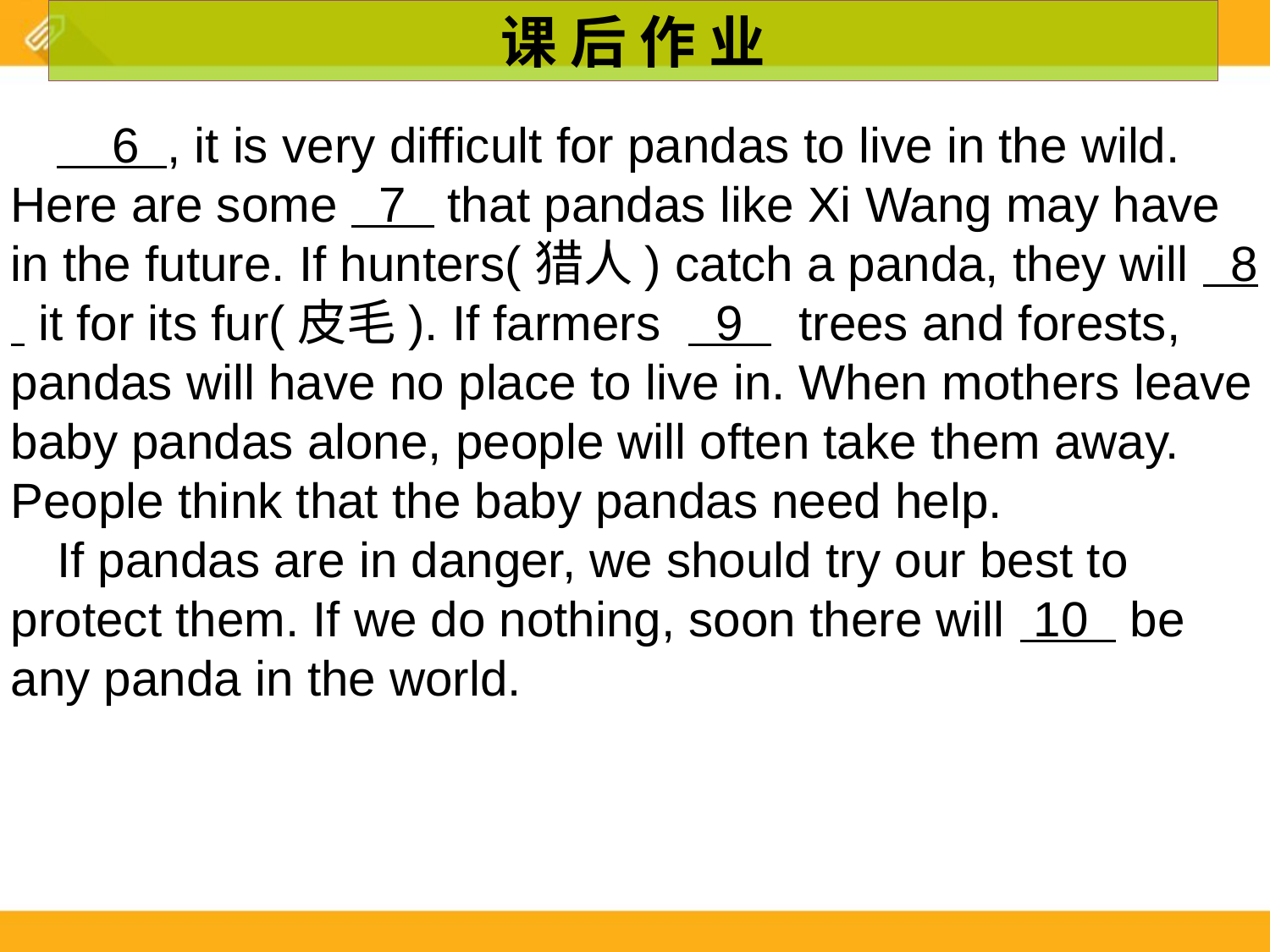

课 后 作 业
    6  , it is very difficult for pandas to live in the wild. Here are some   7   that pandas like Xi Wang may have in the future. If hunters(猎人) catch a panda, they will   8   it for its fur(皮毛). If farmers    9    trees and forests, pandas will have no place to live in. When mothers leave baby pandas alone, people will often take them away. People think that the baby pandas need help.
If pandas are in danger, we should try our best to protect them. If we do nothing, soon there will  10   be any panda in the world.